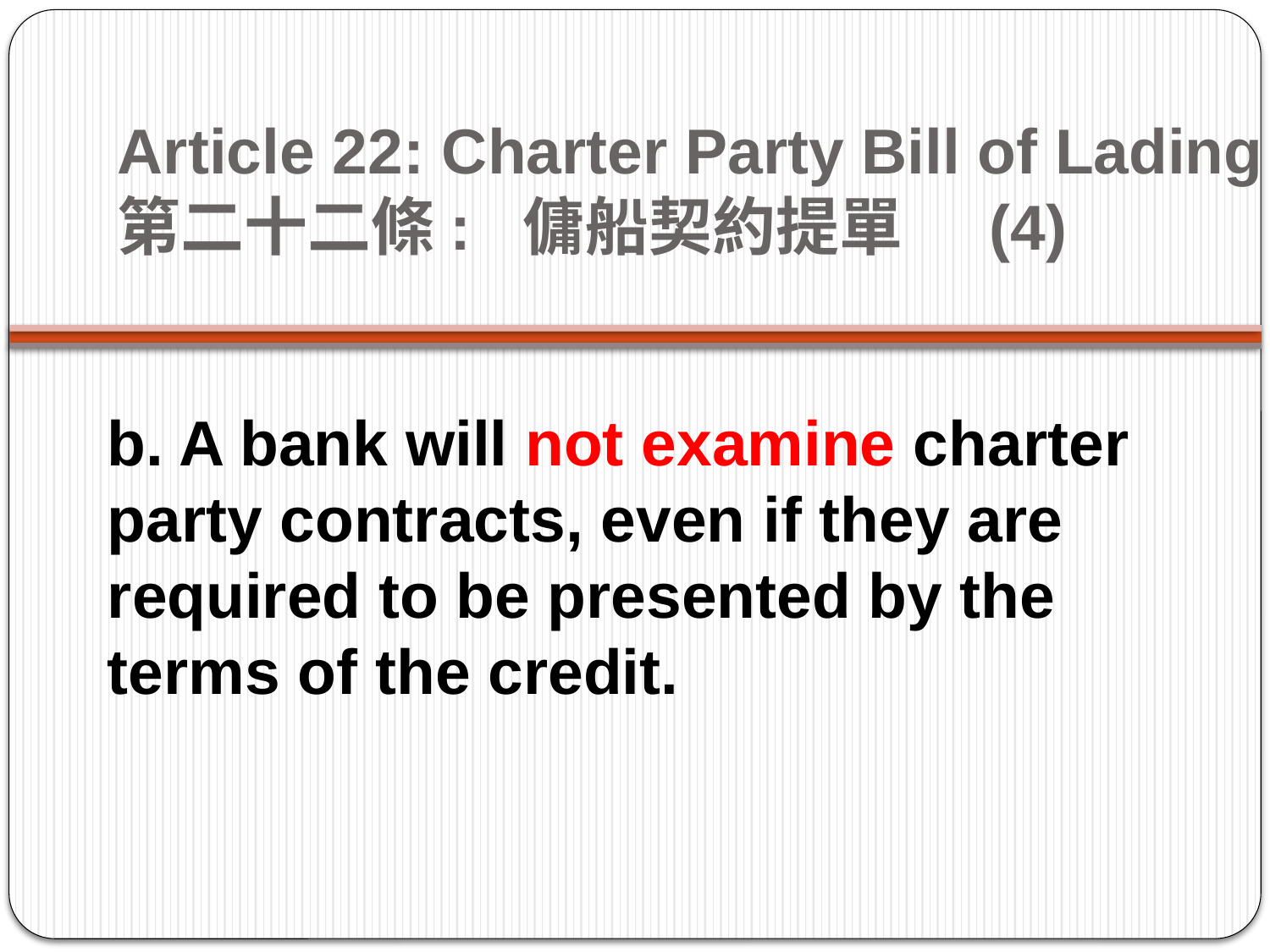

# Article 22: Charter Party Bill of Lading  第二十二條:  傭船契約提單     (4)
b. A bank will not examine charter party contracts, even if they are required to be presented by the terms of the credit.